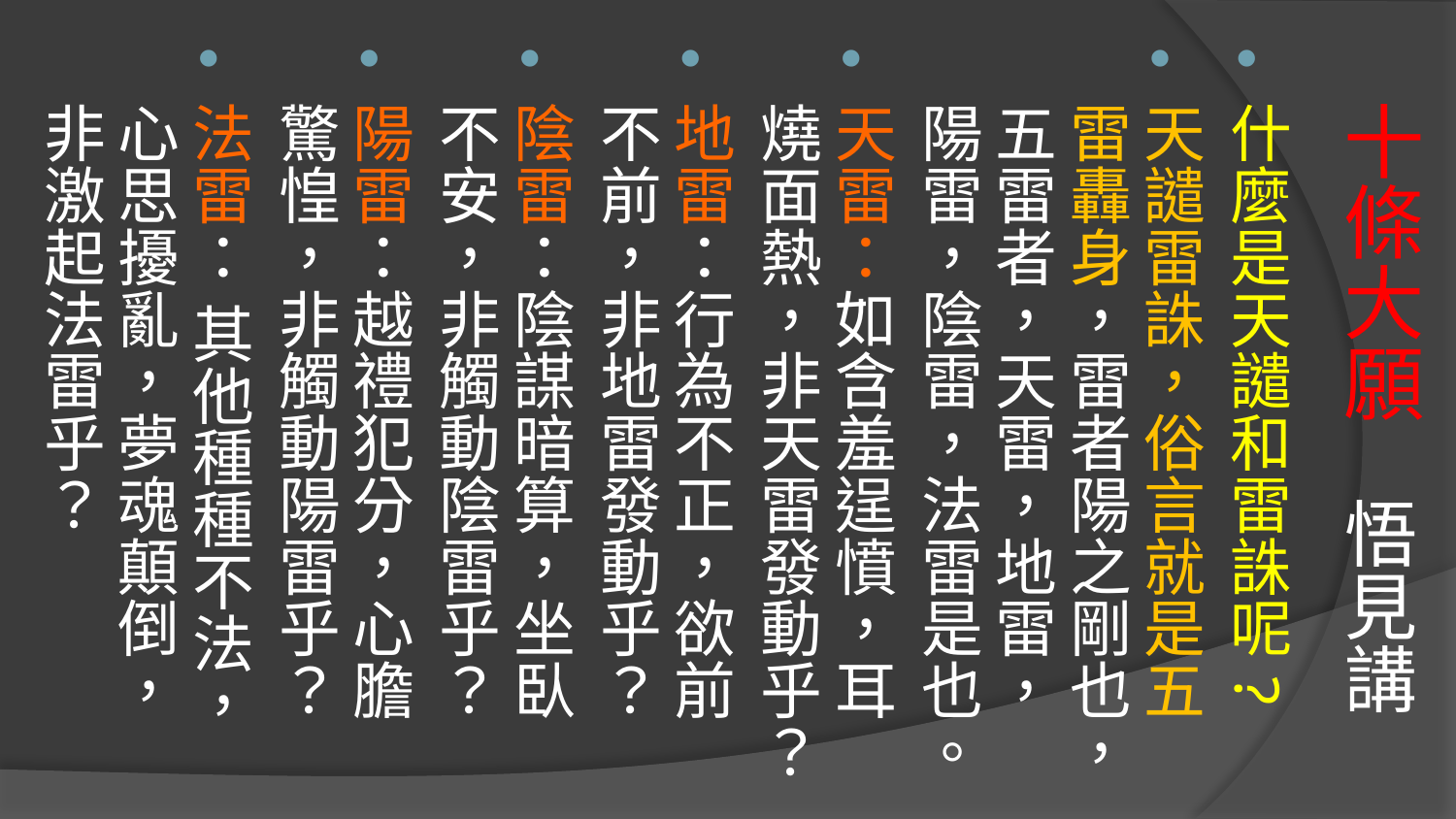

# 十條大願    悟見講
什麼是天譴和雷誅呢?
天譴雷誅，俗言就是五雷轟身，雷者陽之剛也，五雷者，天雷，地雷，陽雷，陰雷，法雷是也。
天雷：如含羞逞憤，耳燒面熱，非天雷發動乎？
地雷：行為不正，欲前不前，非地雷發動乎？
陰雷：陰謀暗算，坐臥不安，非觸動陰雷乎？
陽雷：越禮犯分，心膽驚惶，非觸動陽雷乎？
法雷： 其他種種不法，心思擾亂，夢魂顛倒，非激起法雷乎？